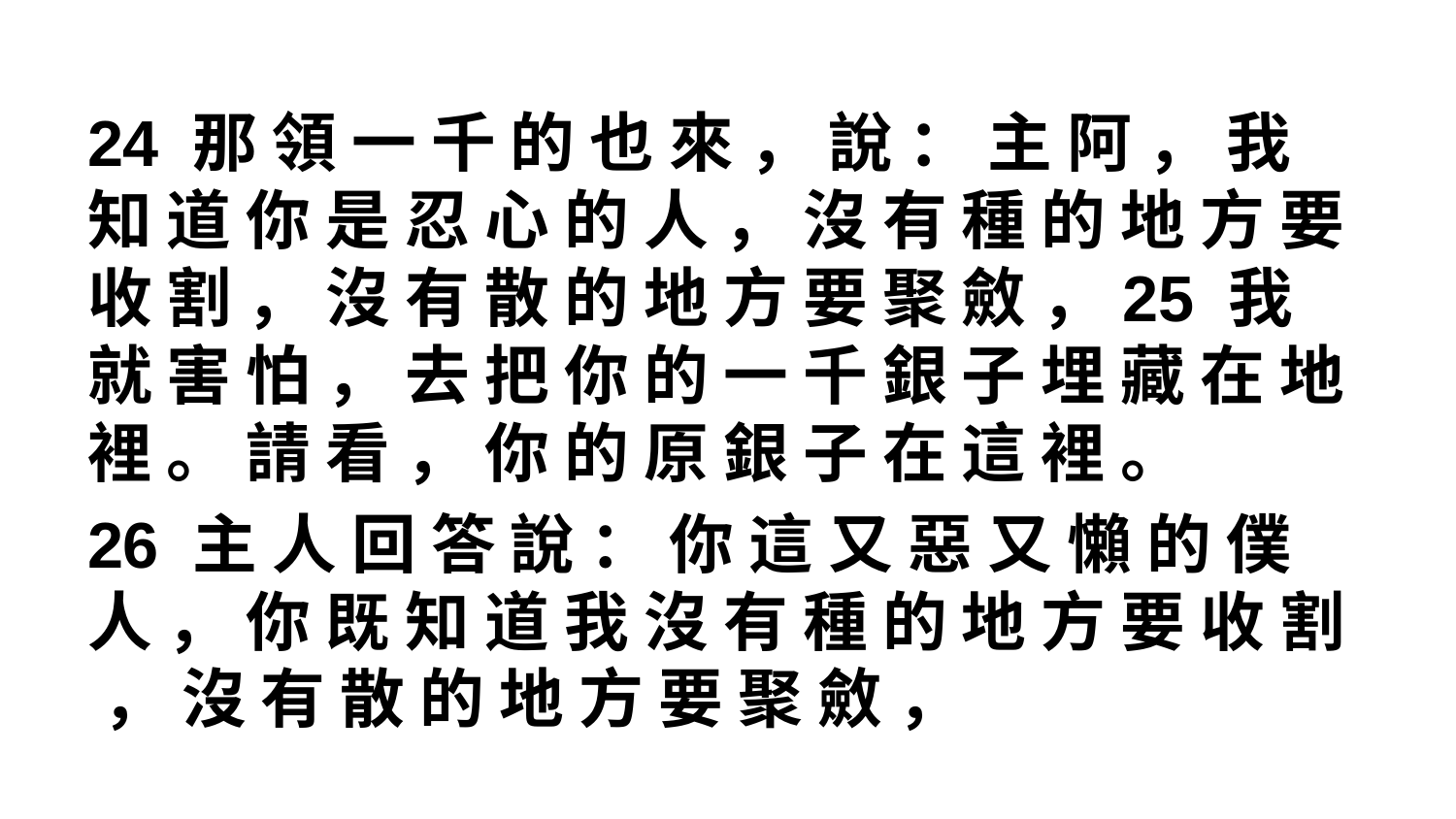

#
24 那 領 一 千 的 也 來 ， 說 ： 主 阿 ， 我 知 道 你 是 忍 心 的 人 ， 沒 有 種 的 地 方 要 收 割 ， 沒 有 散 的 地 方 要 聚 斂 ，25 我 就 害 怕 ， 去 把 你 的 一 千 銀 子 埋 藏 在 地 裡 。 請 看 ， 你 的 原 銀 子 在 這 裡 。
26 主 人 回 答 說 ： 你 這 又 惡 又 懶 的 僕 人 ， 你 既 知 道 我 沒 有 種 的 地 方 要 收 割 ， 沒 有 散 的 地 方 要 聚 斂 ，